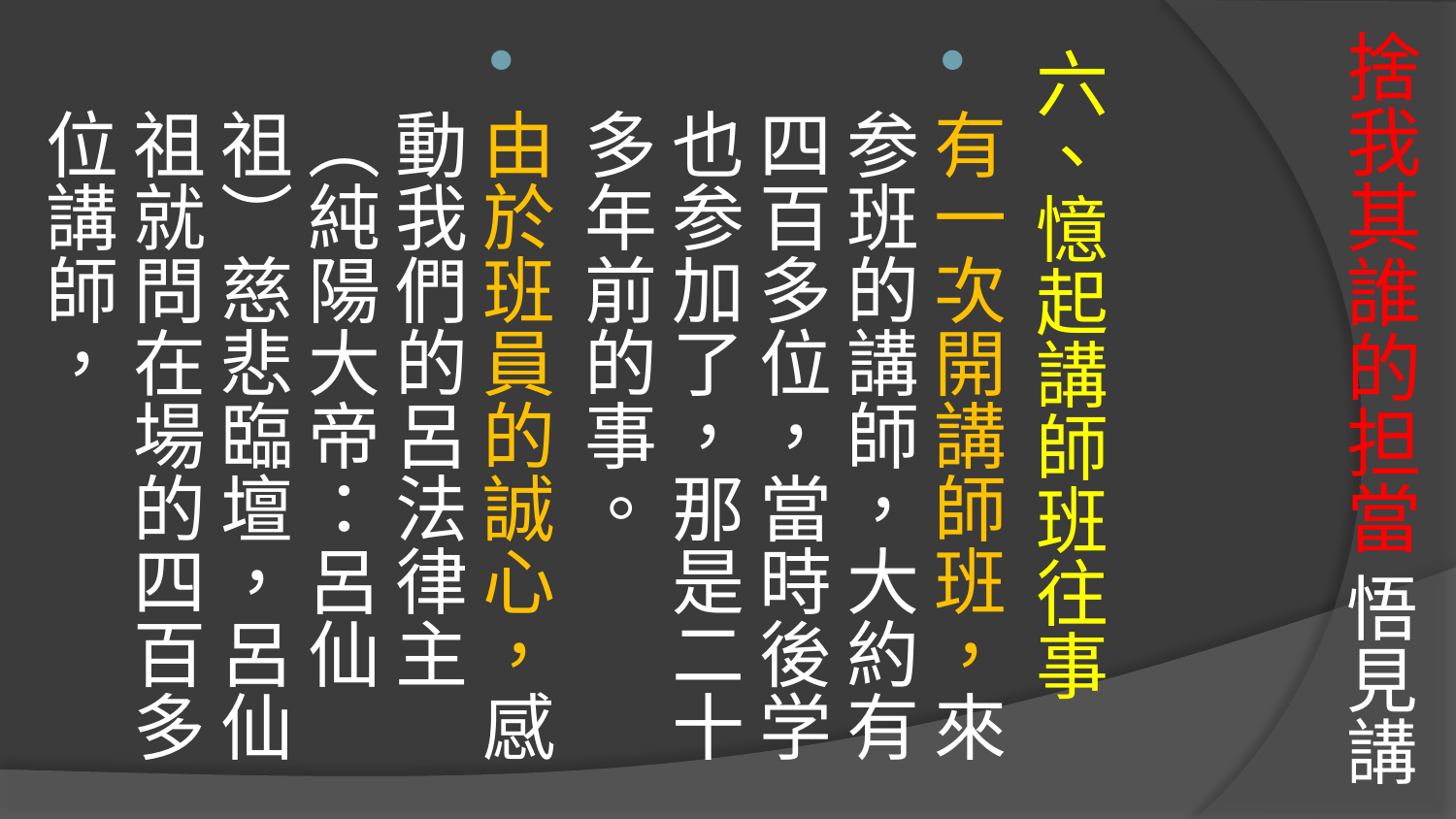

# 捨我其誰的担當 悟見講
六、憶起講師班往事
有一次開講師班，來参班的講師，大約有四百多位，當時後学也参加了，那是二十多年前的事。
由於班員的誠心，感動我們的呂法律主（純陽大帝：呂仙祖）慈悲臨壇，呂仙祖就問在場的四百多位講師，